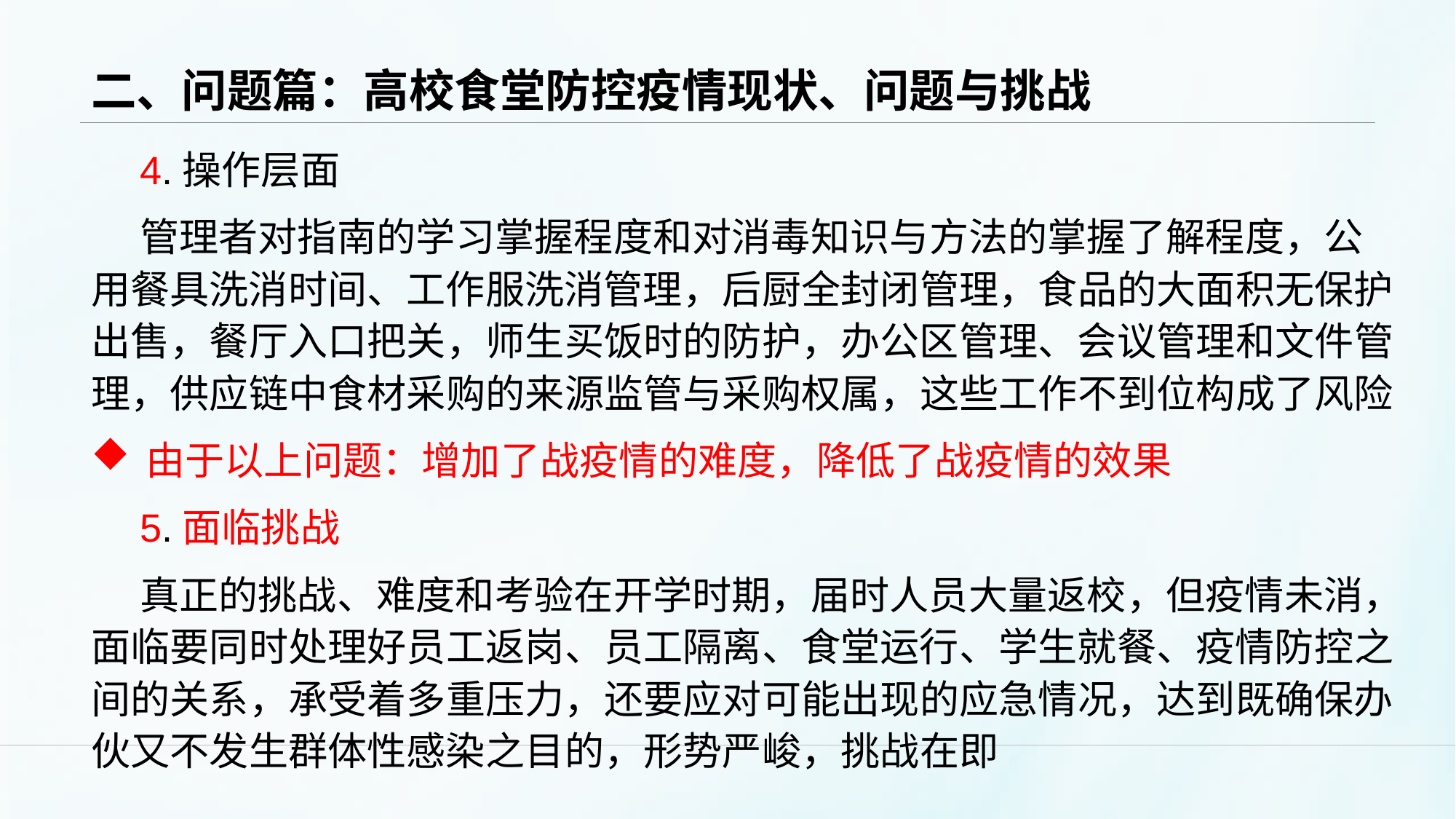

# 二、问题篇：高校食堂防控疫情现状、问题与挑战
4.操作层面
管理者对指南的学习掌握程度和对消毒知识与方法的掌握了解程度，公用餐具洗消时间、工作服洗消管理，后厨全封闭管理，食品的大面积无保护出售，餐厅入口把关，师生买饭时的防护，办公区管理、会议管理和文件管理，供应链中食材采购的来源监管与采购权属，这些工作不到位构成了风险
由于以上问题：增加了战疫情的难度，降低了战疫情的效果
5.面临挑战
真正的挑战、难度和考验在开学时期，届时人员大量返校，但疫情未消，面临要同时处理好员工返岗、员工隔离、食堂运行、学生就餐、疫情防控之间的关系，承受着多重压力，还要应对可能出现的应急情况，达到既确保办伙又不发生群体性感染之目的，形势严峻，挑战在即